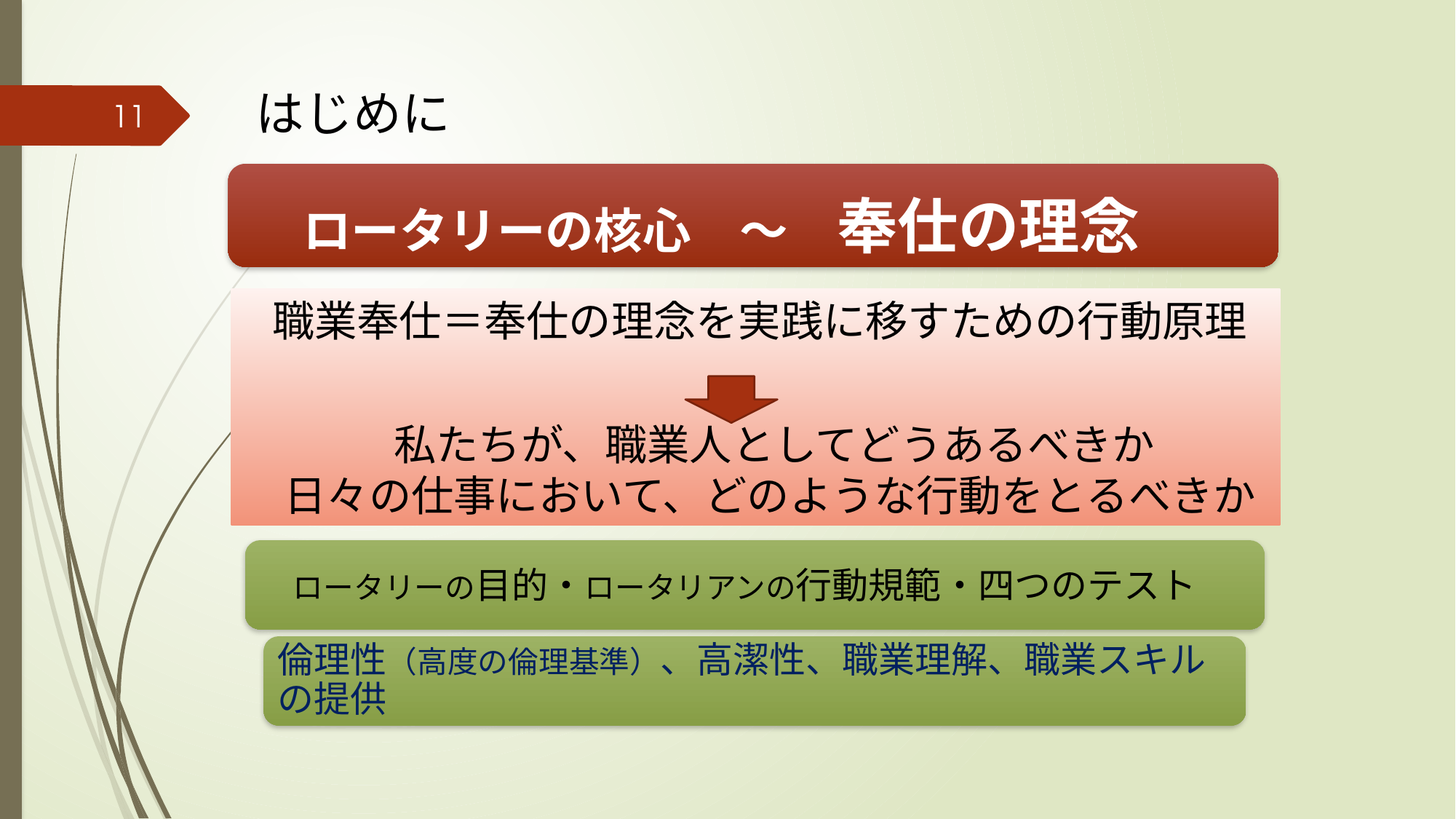

はじめに
11

ロータリーの核心　～　奉仕の理念

　職業奉仕＝奉仕の理念を実践に移すための行動原理

　　　　　私たちが、職業人としてどうあるべきか
　日々の仕事において、どのような行動をとるべきか

ロータリーの目的・ロータリアンの行動規範・四つのテスト

倫理性（高度の倫理基準）、高潔性、職業理解、職業スキルの提供